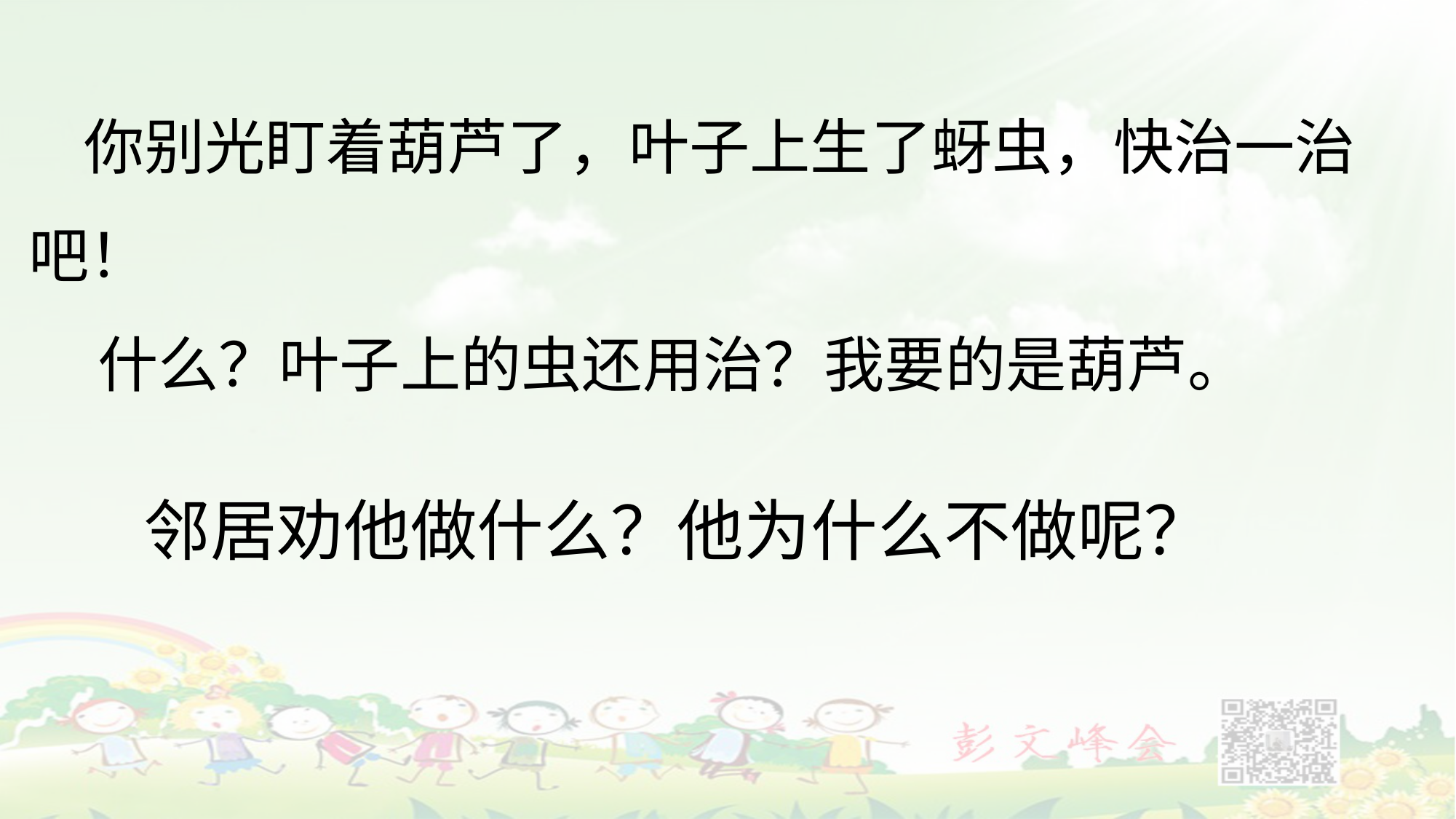

你别光盯着葫芦了，叶子上生了蚜虫，快治一治吧！
    什么？叶子上的虫还用治？我要的是葫芦。
邻居劝他做什么？他为什么不做呢？